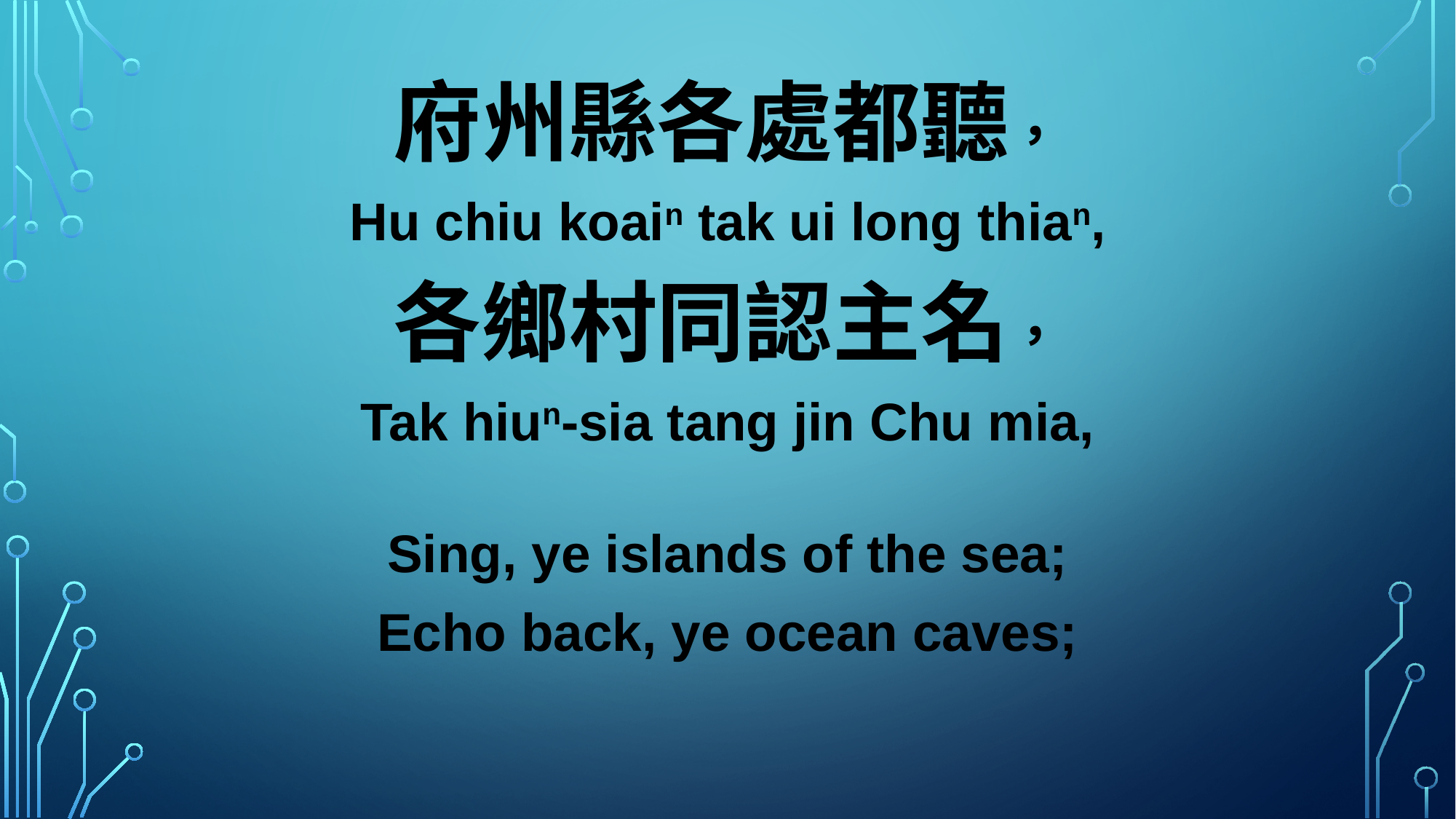

府州縣各處都聽，
Hu chiu koain tak ui long thian,
各鄉村同認主名，
Tak hiun-sia tang jin Chu mia,

Sing, ye islands of the sea;
Echo back, ye ocean caves;